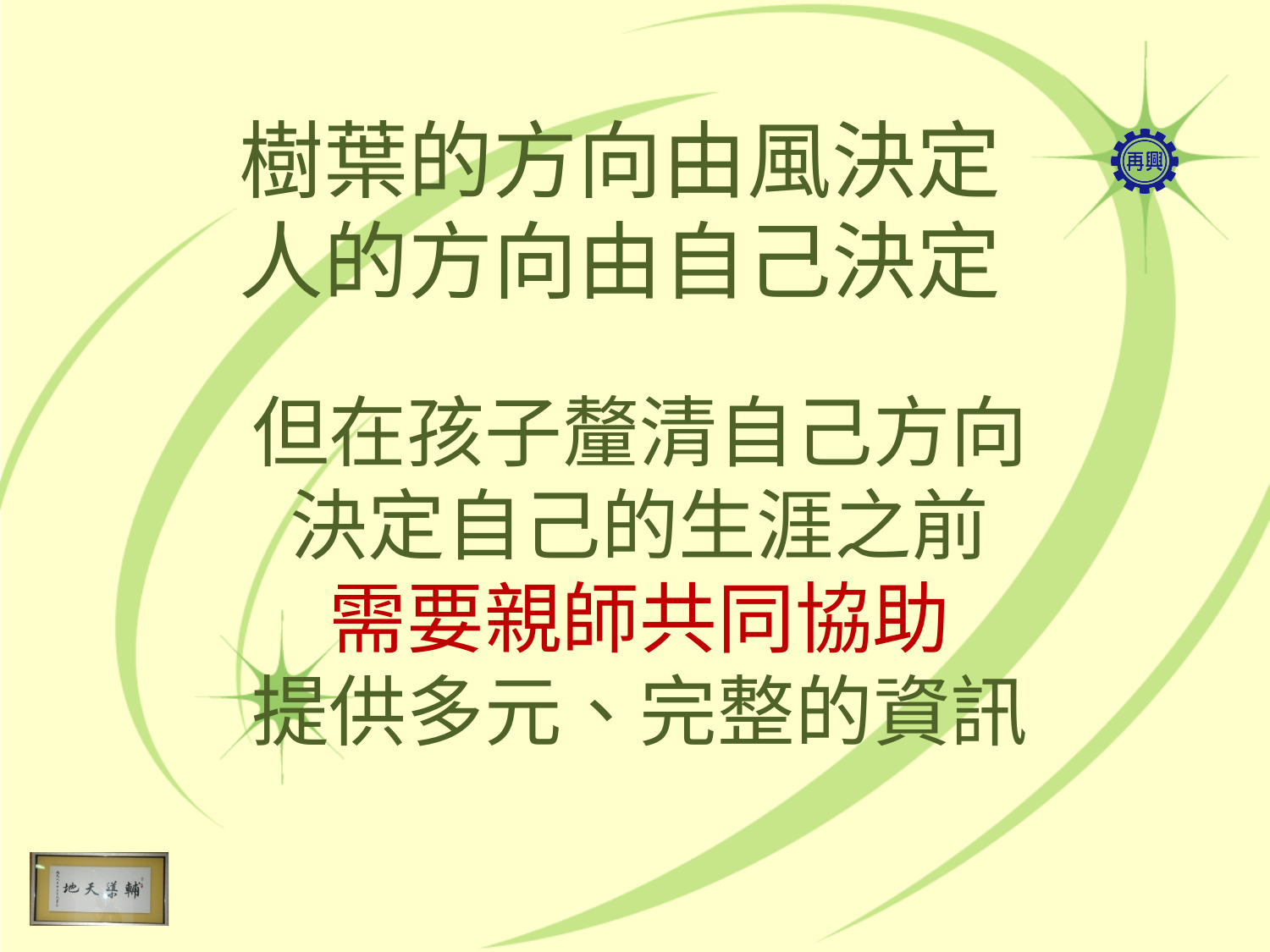

# 樹葉的方向由風決定 人的方向由自己決定
但在孩子釐清自己方向
決定自己的生涯之前
需要親師共同協助
提供多元、完整的資訊